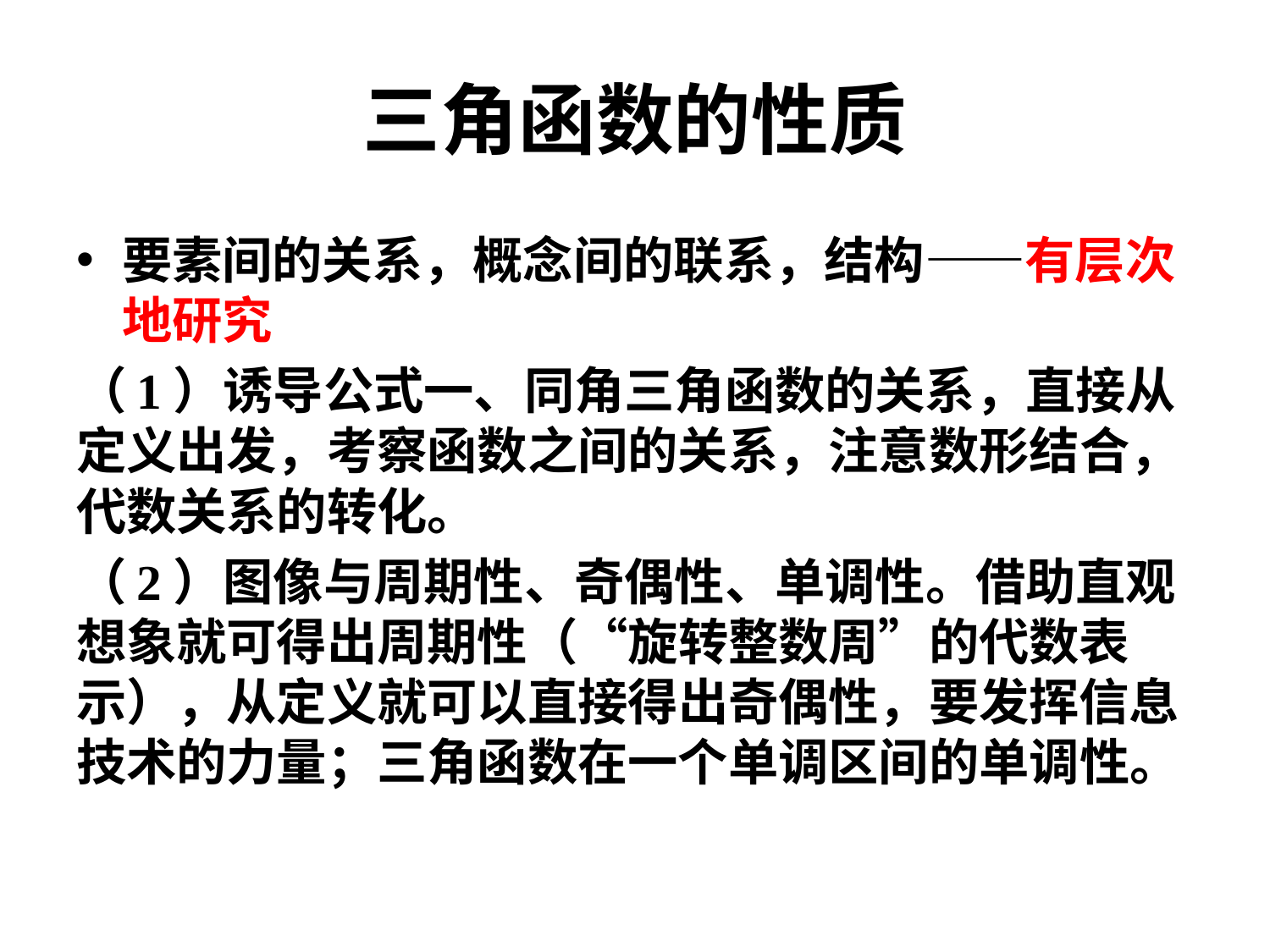

# 三角函数的性质
要素间的关系，概念间的联系，结构——有层次地研究
（1）诱导公式一、同角三角函数的关系，直接从定义出发，考察函数之间的关系，注意数形结合，代数关系的转化。
（2）图像与周期性、奇偶性、单调性。借助直观想象就可得出周期性（“旋转整数周”的代数表示），从定义就可以直接得出奇偶性，要发挥信息技术的力量；三角函数在一个单调区间的单调性。